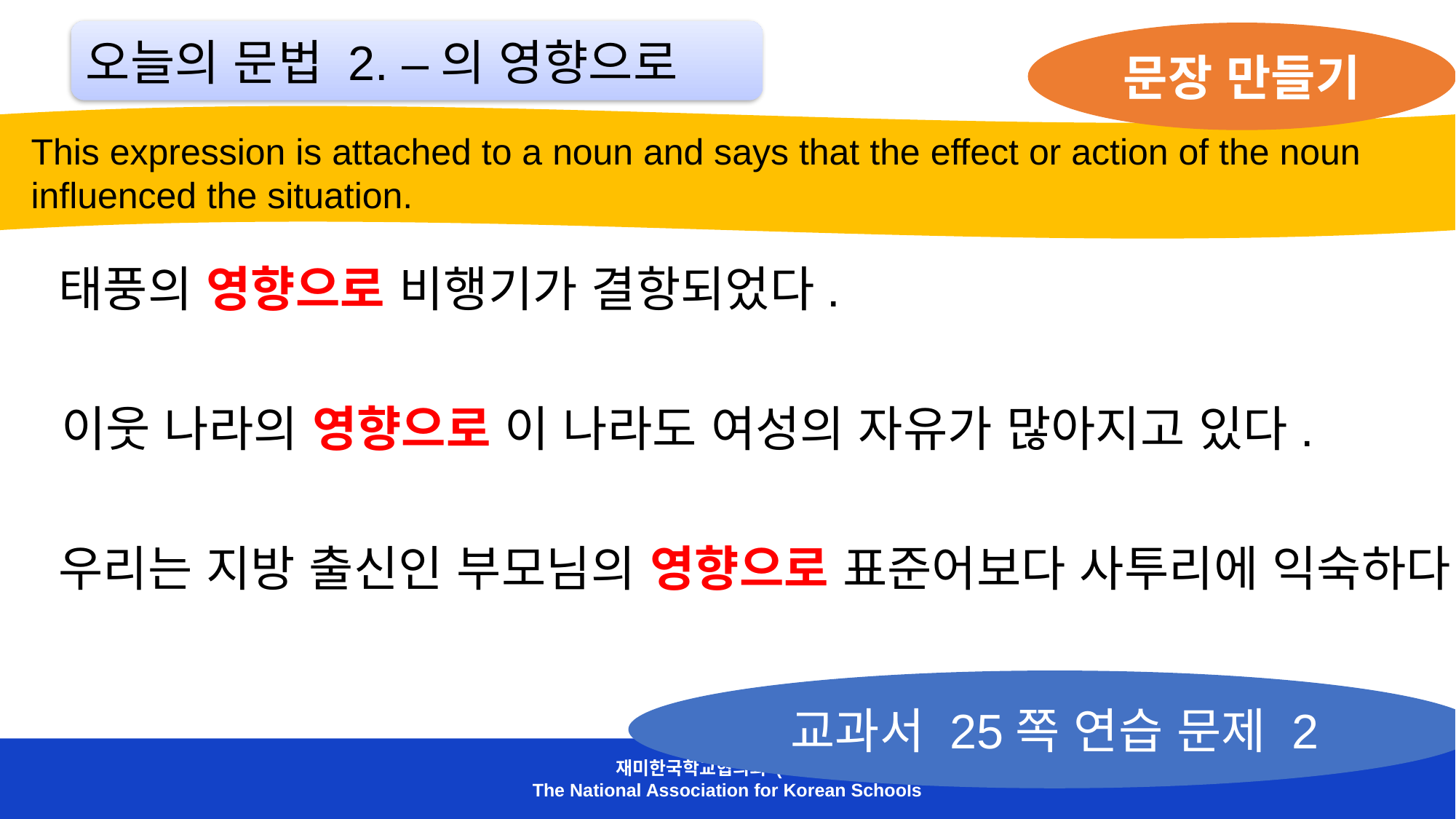

오늘의 문법 2. –의 영향으로
문장 만들기
  This expression is attached to a noun and says that the effect or action of the noun
  influenced the situation.
태풍의 영향으로 비행기가 결항되었다.
이웃 나라의 영향으로 이 나라도 여성의 자유가 많아지고 있다.
우리는 지방 출신인 부모님의 영향으로 표준어보다 사투리에 익숙하다.
교과서 25쪽 연습 문제 2
재미한국학교협의회 (NAKS)
The National Association for Korean Schools